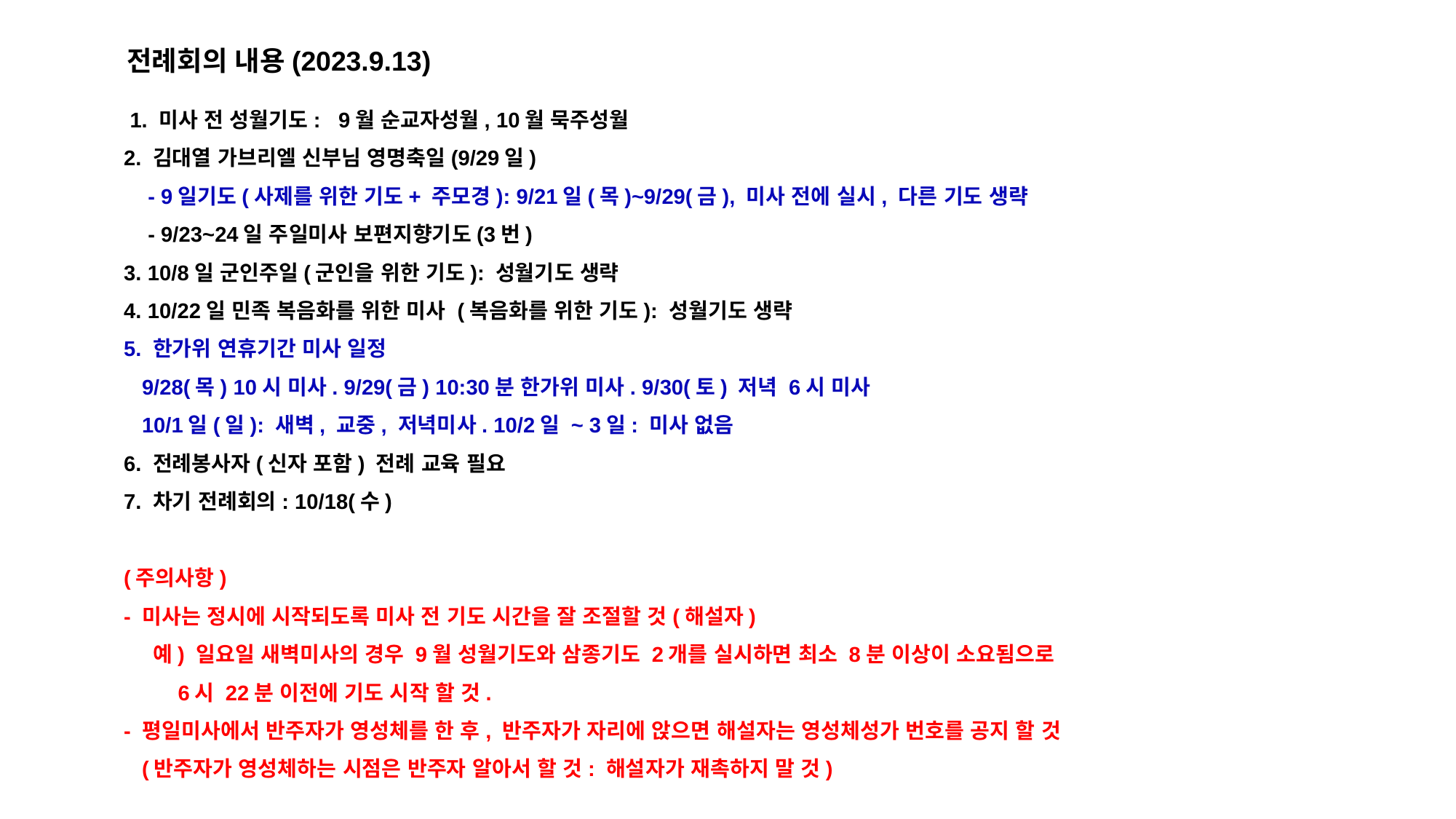

# 전례회의 내용(2023.9.13)
 1. 미사 전 성월기도:   9월 순교자성월, 10월 묵주성월
2. 김대열 가브리엘 신부님 영명축일(9/29일)
    - 9일기도(사제를 위한 기도+ 주모경): 9/21일(목)~9/29(금), 미사 전에 실시, 다른 기도 생략
    - 9/23~24일 주일미사 보편지향기도(3번)
3. 10/8일 군인주일(군인을 위한 기도): 성월기도 생략
4. 10/22일 민족 복음화를 위한 미사 (복음화를 위한 기도): 성월기도 생략
5. 한가위 연휴기간 미사 일정
   9/28(목) 10시 미사. 9/29(금) 10:30분 한가위 미사. 9/30(토) 저녁 6시 미사
   10/1일(일): 새벽, 교중, 저녁미사. 10/2일 ~ 3일: 미사 없음
6. 전례봉사자(신자 포함) 전례 교육 필요
7. 차기 전례회의: 10/18(수)

(주의사항)
- 미사는 정시에 시작되도록 미사 전 기도 시간을 잘 조절할 것(해설자)
    예) 일요일 새벽미사의 경우 9월 성월기도와 삼종기도 2개를 실시하면 최소 8분 이상이 소요됨으로
         6시 22분 이전에 기도 시작 할 것.
- 평일미사에서 반주자가 영성체를 한 후, 반주자가 자리에 앉으면 해설자는 영성체성가 번호를 공지 할 것
   (반주자가 영성체하는 시점은 반주자 알아서 할 것: 해설자가 재촉하지 말 것)